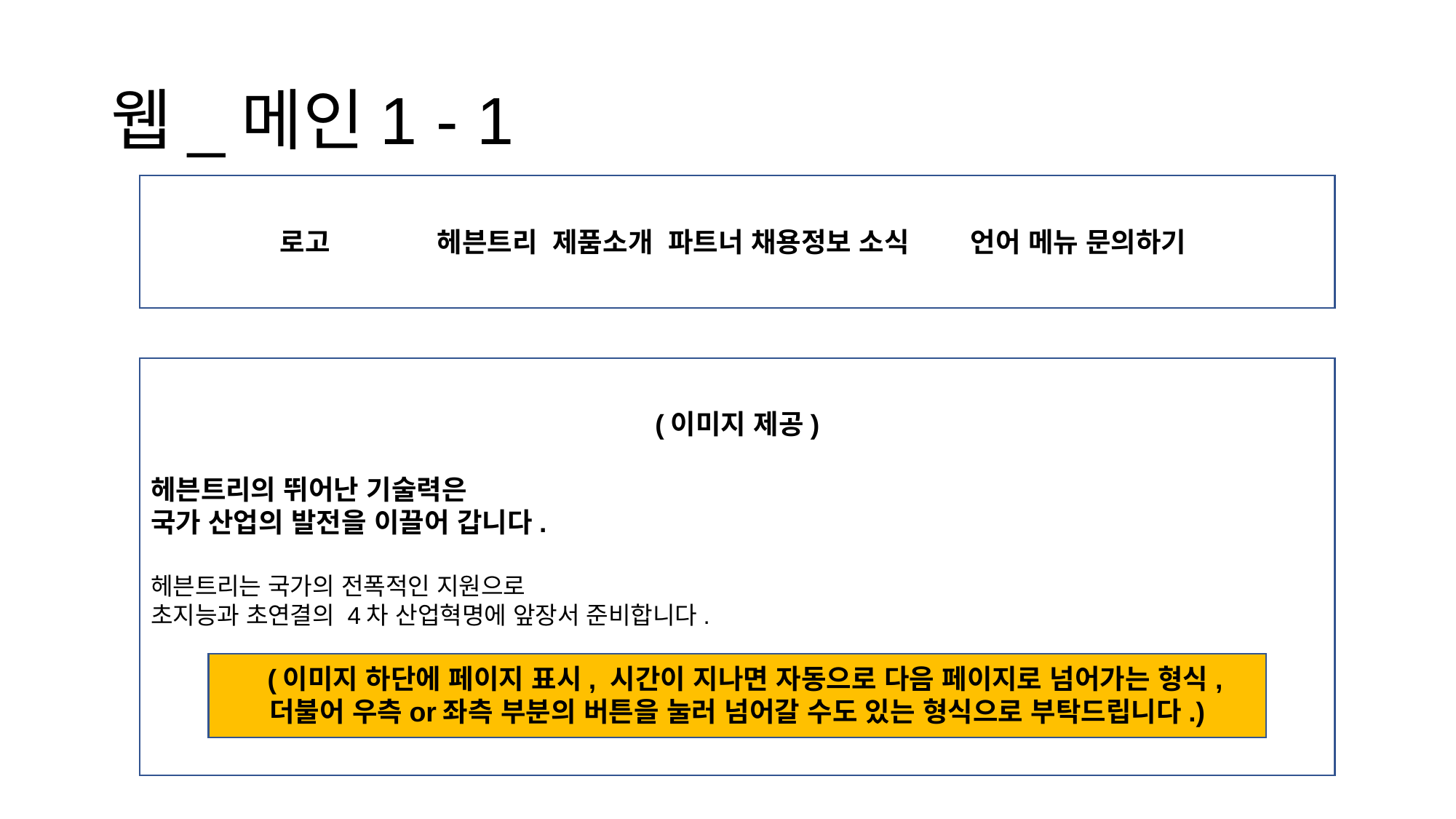

# 웹_메인1 - 1
로고              헤븐트리  제품소개  파트너 채용정보 소식        언어 메뉴 문의하기
(이미지 제공)

헤븐트리의 뛰어난 기술력은
국가 산업의 발전을 이끌어 갑니다.

헤븐트리는 국가의 전폭적인 지원으로
초지능과 초연결의 4차 산업혁명에 앞장서 준비합니다.

  (이미지 하단에 페이지 표시, 시간이 지나면 자동으로 다음 페이지로 넘어가는 형식,
더불어 우측or좌측 부분의 버튼을 눌러 넘어갈 수도 있는 형식으로 부탁드립니다.)